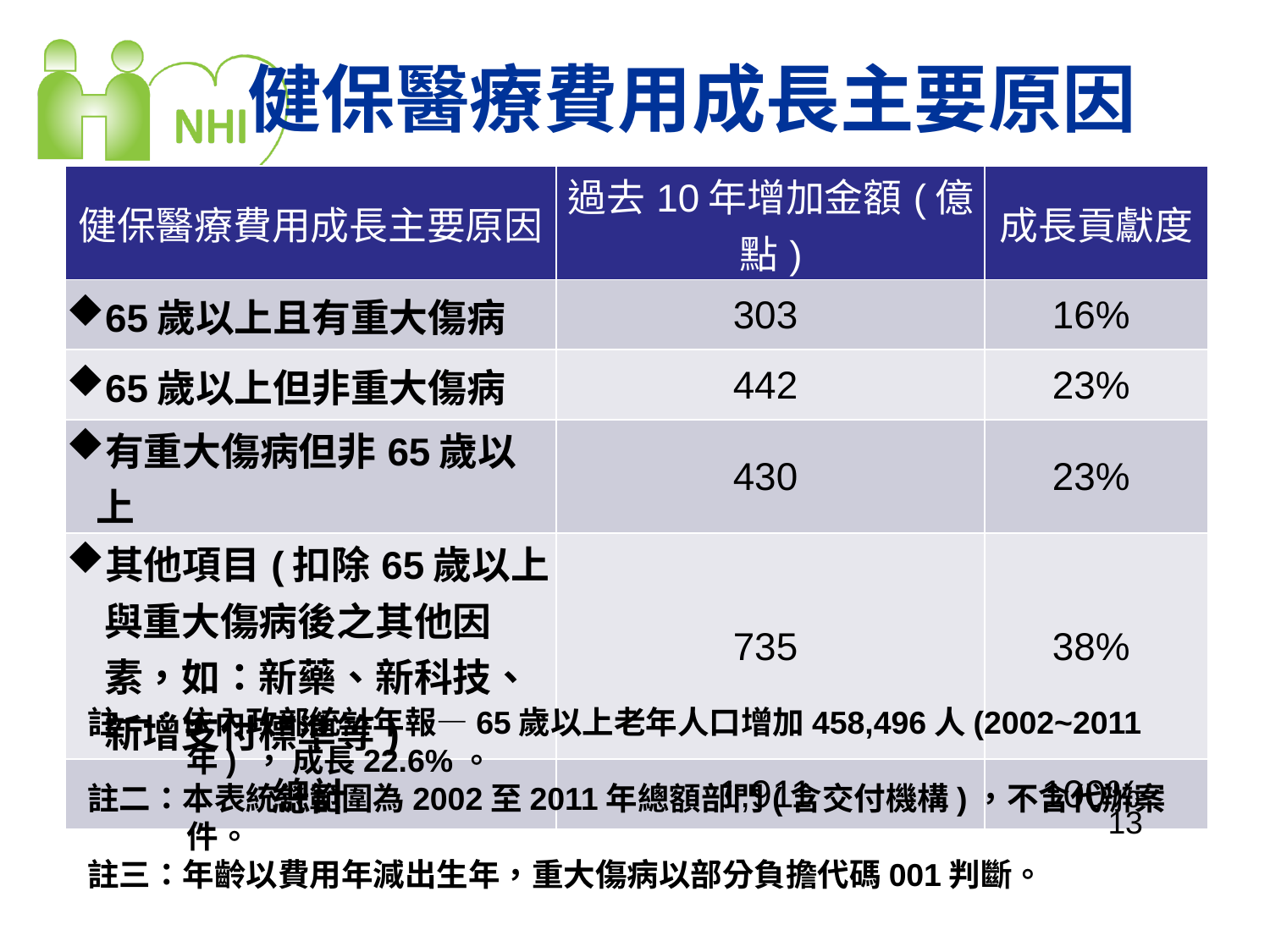

# 健保醫療費用成長主要原因
| 健保醫療費用成長主要原因 | 過去10年增加金額(億點) | 成長貢獻度 |
| --- | --- | --- |
| 65歲以上且有重大傷病 | 303 | 16% |
| 65歲以上但非重大傷病 | 442 | 23% |
| 有重大傷病但非65歲以上 | 430 | 23% |
| 其他項目(扣除65歲以上與重大傷病後之其他因素，如：新藥、新科技、新增支付標準等) | 735 | 38% |
| 總計 | 1,911 | 100% |
註一：依內政部統計年報—65歲以上老年人口增加458,496人(2002~2011年) ， 成長22.6%。
註二：本表統計範圍為2002至2011年總額部門(含交付機構)，不含代辦案件。
註三：年齡以費用年減出生年，重大傷病以部分負擔代碼001判斷。
13